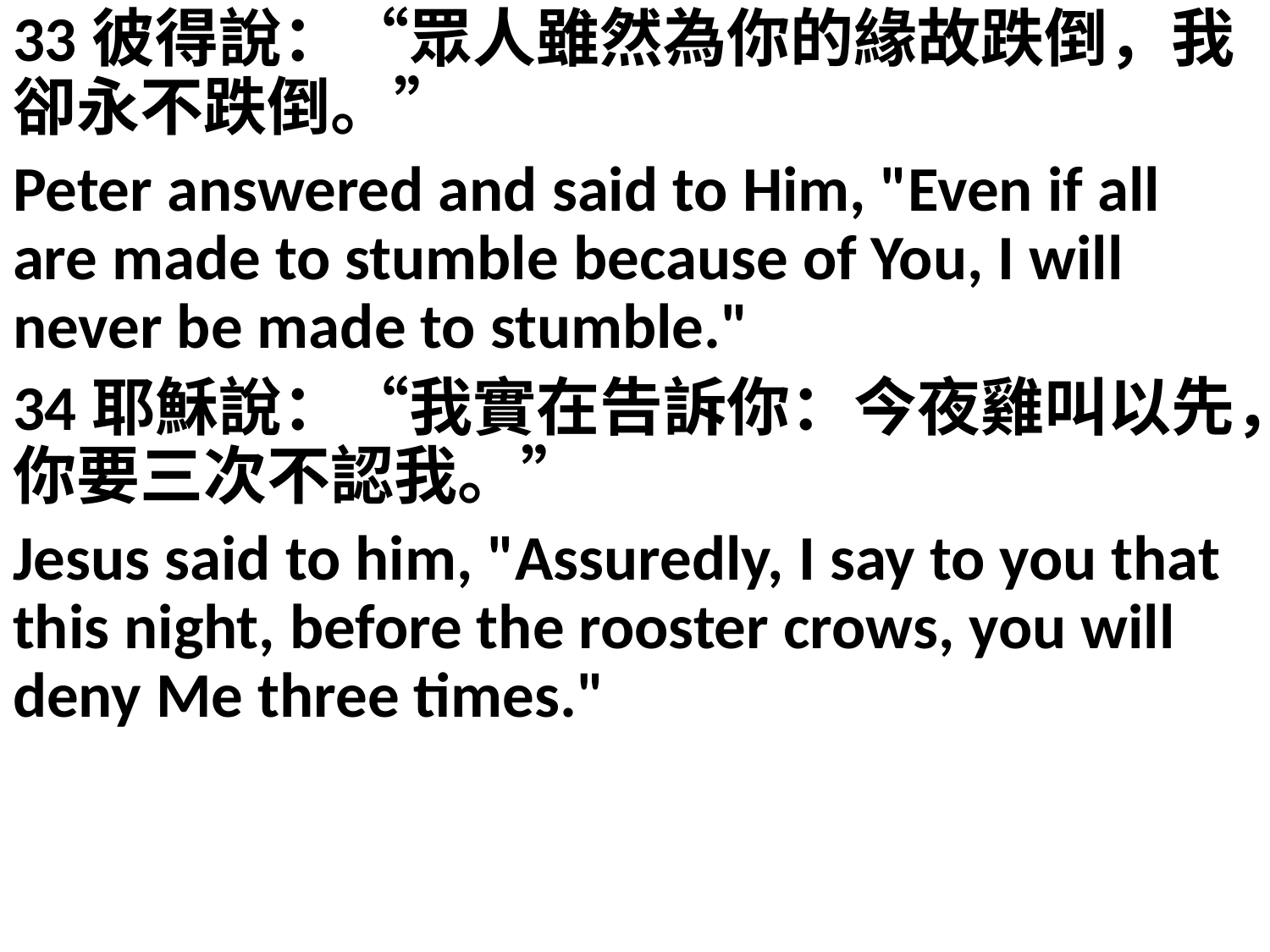

33彼得說：“眾人雖然為你的緣故跌倒，我卻永不跌倒。”
Peter answered and said to Him, "Even if all are made to stumble because of You, I will never be made to stumble."
34耶穌說：“我實在告訴你：今夜雞叫以先，你要三次不認我。”
Jesus said to him, "Assuredly, I say to you that this night, before the rooster crows, you will deny Me three times."